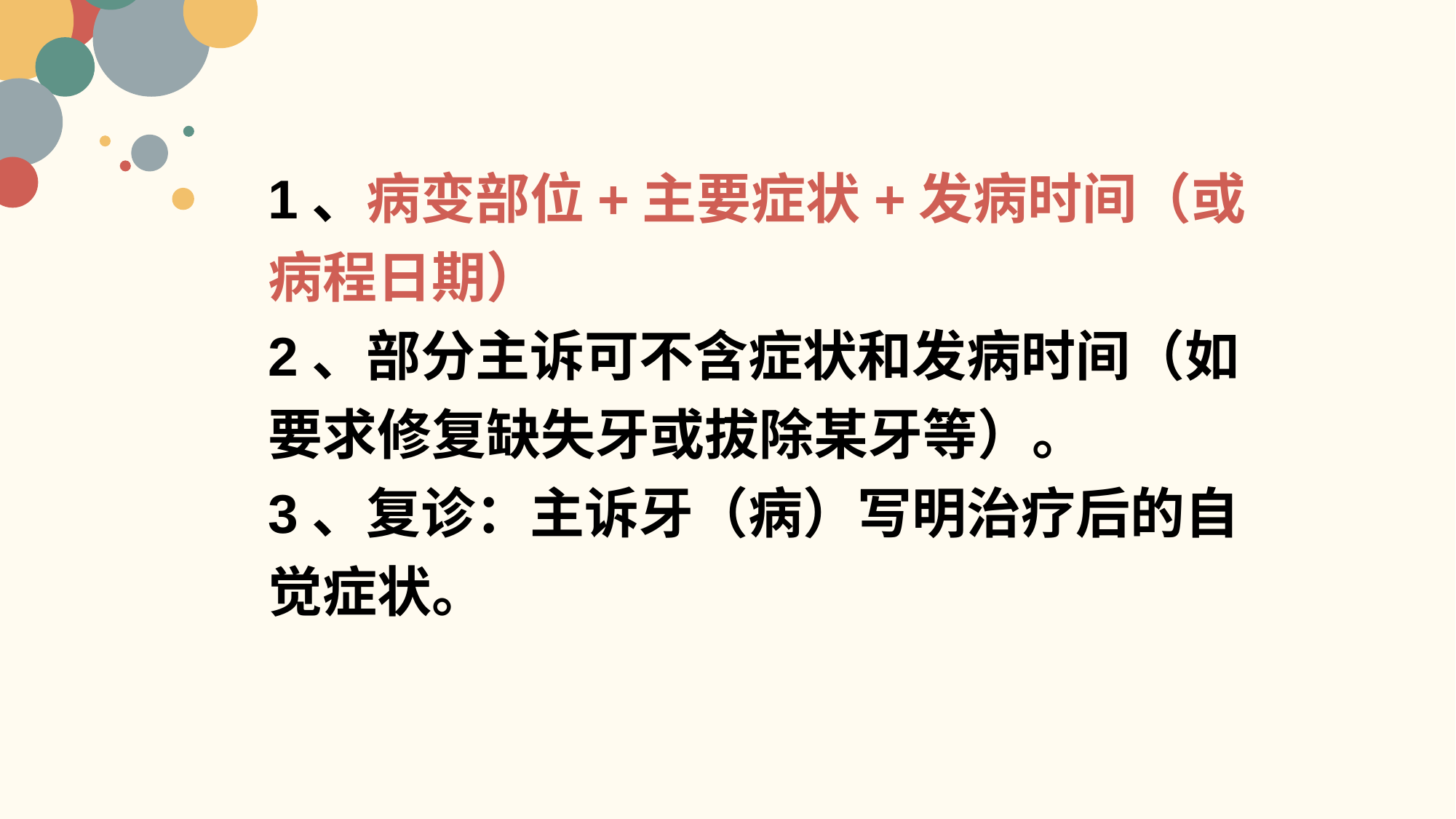

1、病变部位+主要症状+发病时间（或病程日期）
2、部分主诉可不含症状和发病时间（如要求修复缺失牙或拔除某牙等）。
3、复诊：主诉牙（病）写明治疗后的自觉症状。